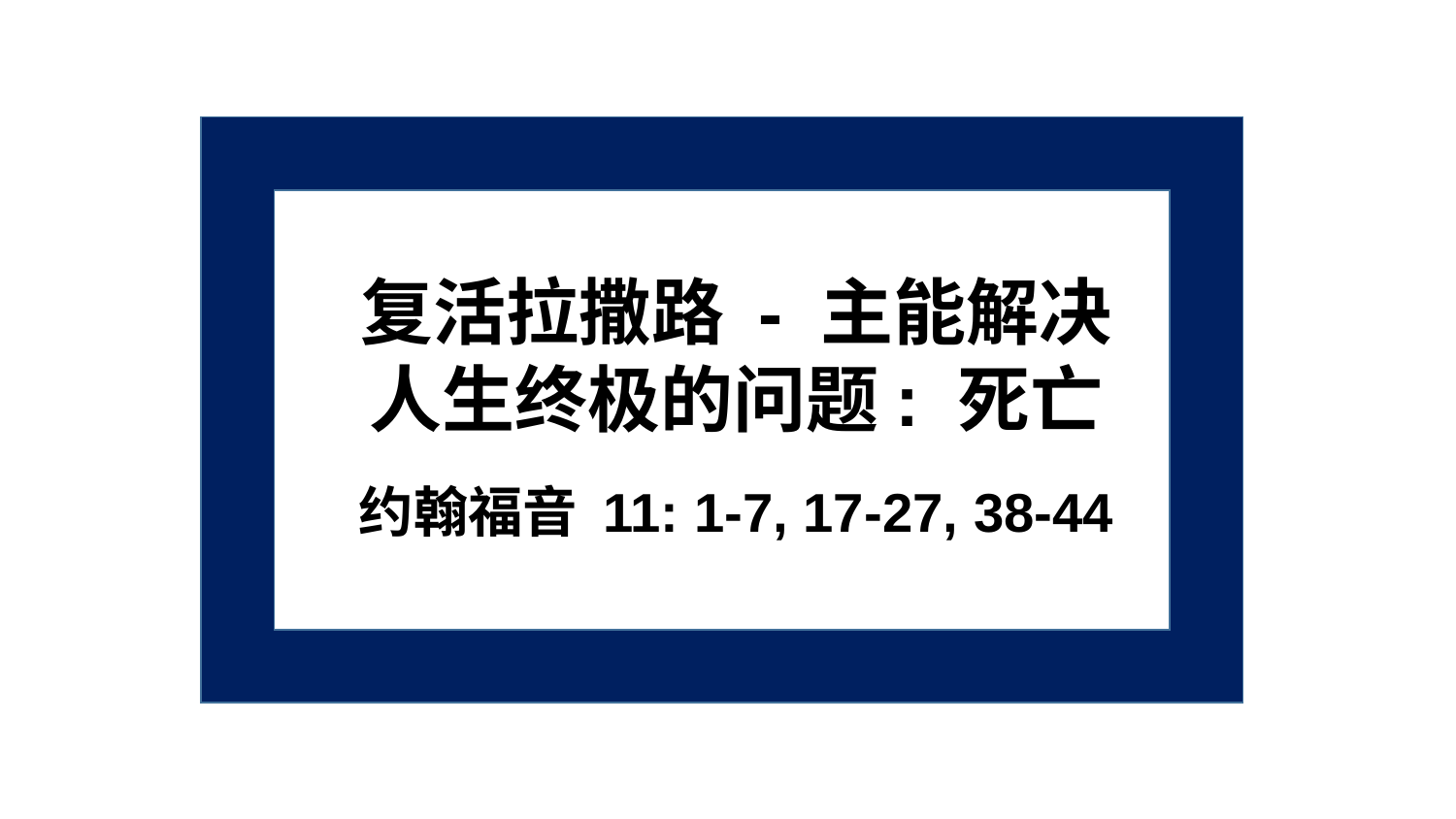

复活拉撒路 - 主能解决人生终极的问题: 死亡

约翰福音 11: 1-7, 17-27, 38-44